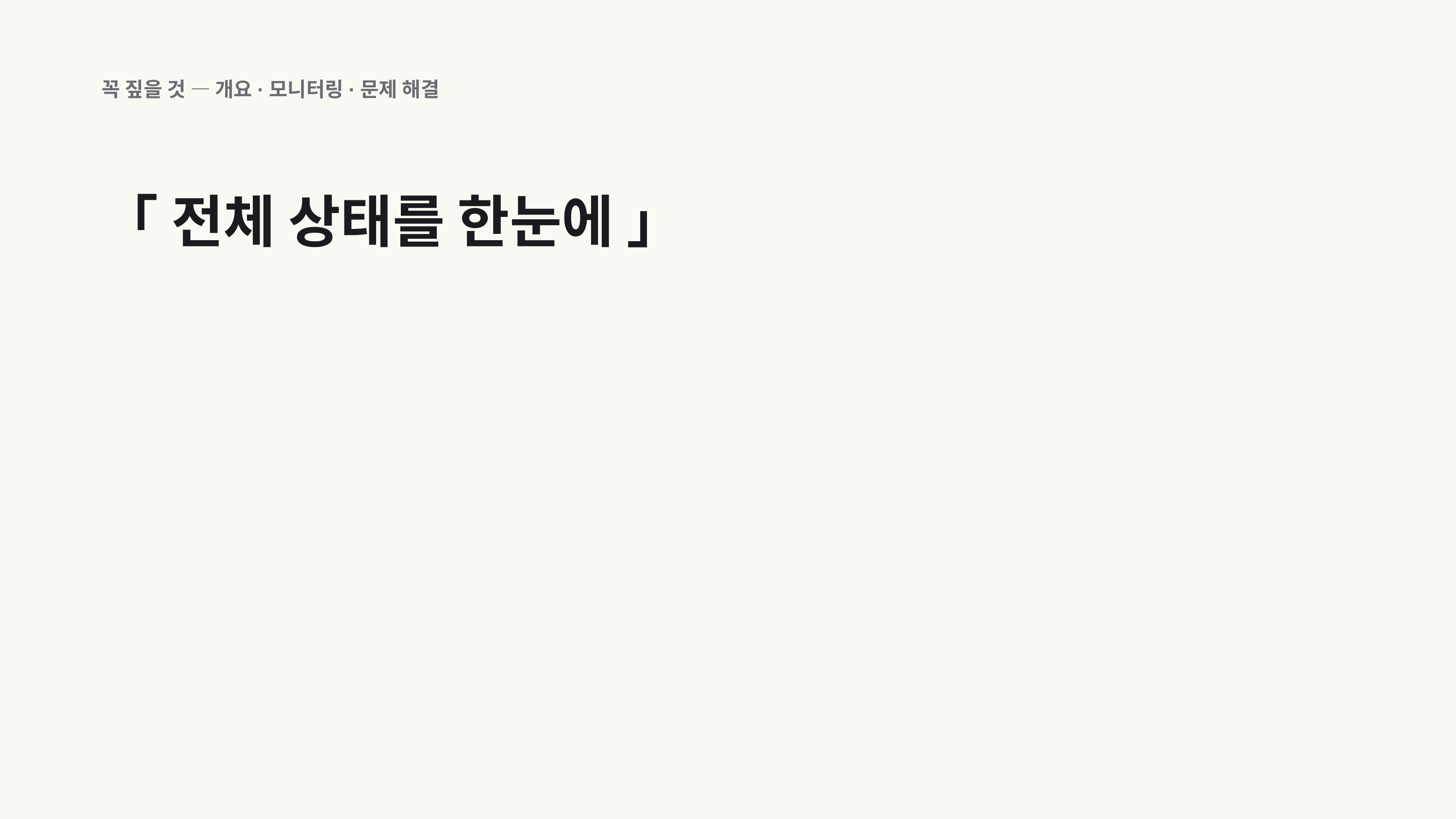

꼭 짚을 것 — 개요·모니터링·문제 해결
「 전체 상태를 한눈에 」